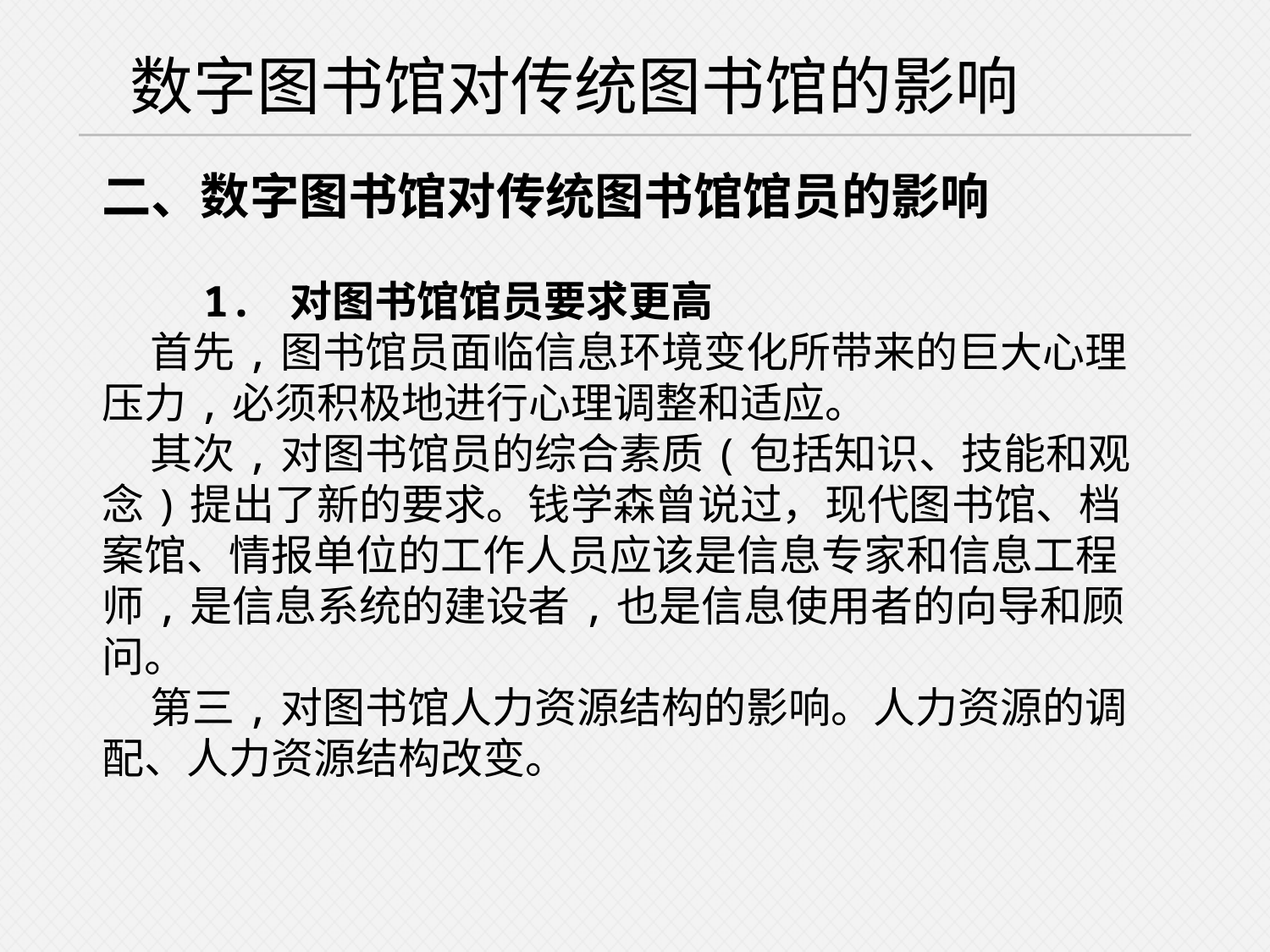

数字图书馆对传统图书馆的影响
二、数字图书馆对传统图书馆馆员的影响

    1. 对图书馆馆员要求更高
    首先,图书馆员面临信息环境变化所带来的巨大心理压力,必须积极地进行心理调整和适应。
    其次,对图书馆员的综合素质(包括知识、技能和观念)提出了新的要求。钱学森曾说过，现代图书馆、档案馆、情报单位的工作人员应该是信息专家和信息工程师,是信息系统的建设者,也是信息使用者的向导和顾问。
    第三,对图书馆人力资源结构的影响。人力资源的调配、人力资源结构改变。